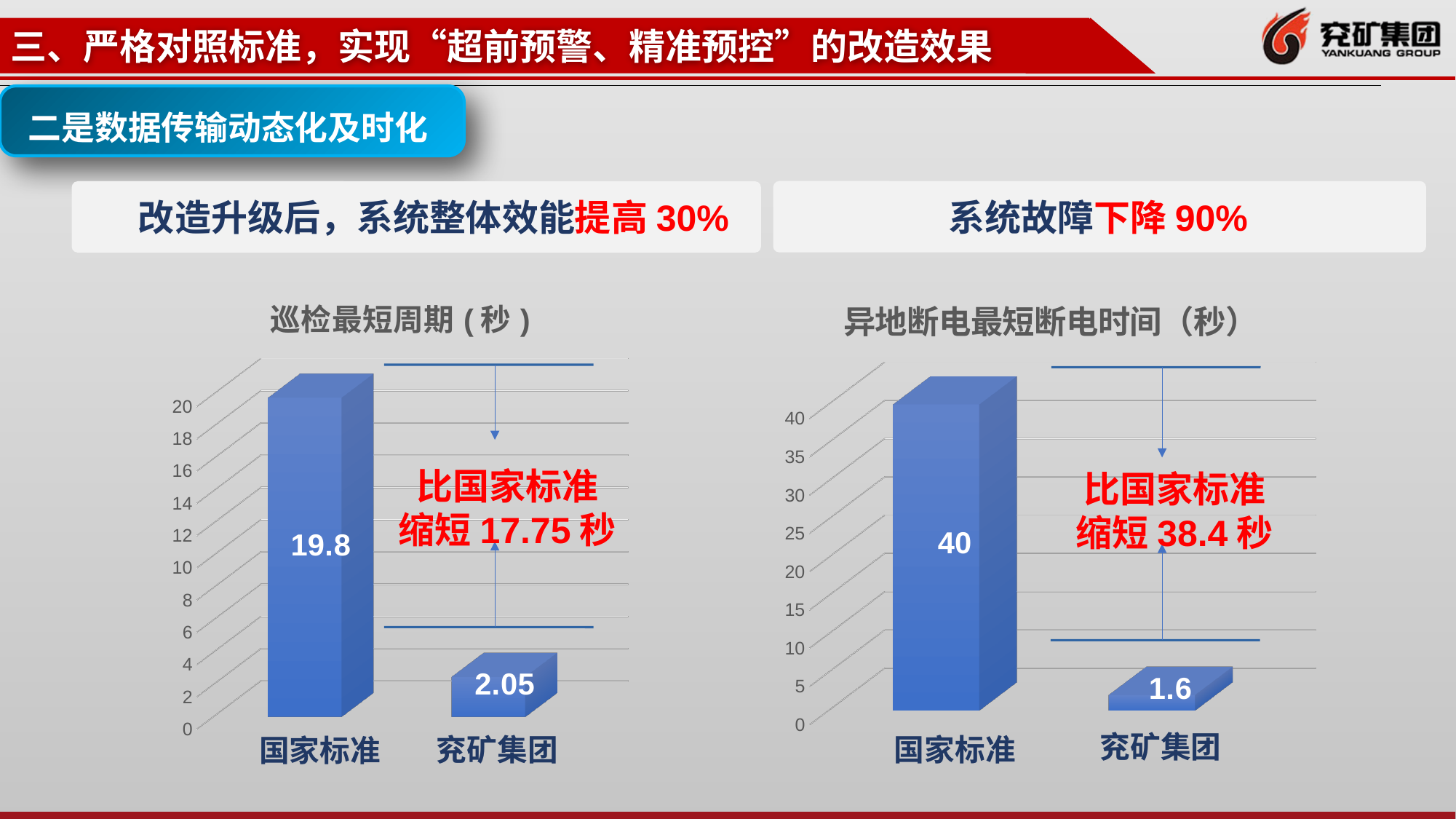

三、严格对照标准，实现“超前预警、精准预控”的改造效果
二是数据传输动态化及时化

       系统故障下降90%

改造升级后，系统整体效能提高30%

[unsupported chart]

兖矿集团
国家标准

[unsupported chart]

兖矿集团
国家标准

比国家标准
缩短17.75秒

比国家标准
缩短38.4秒